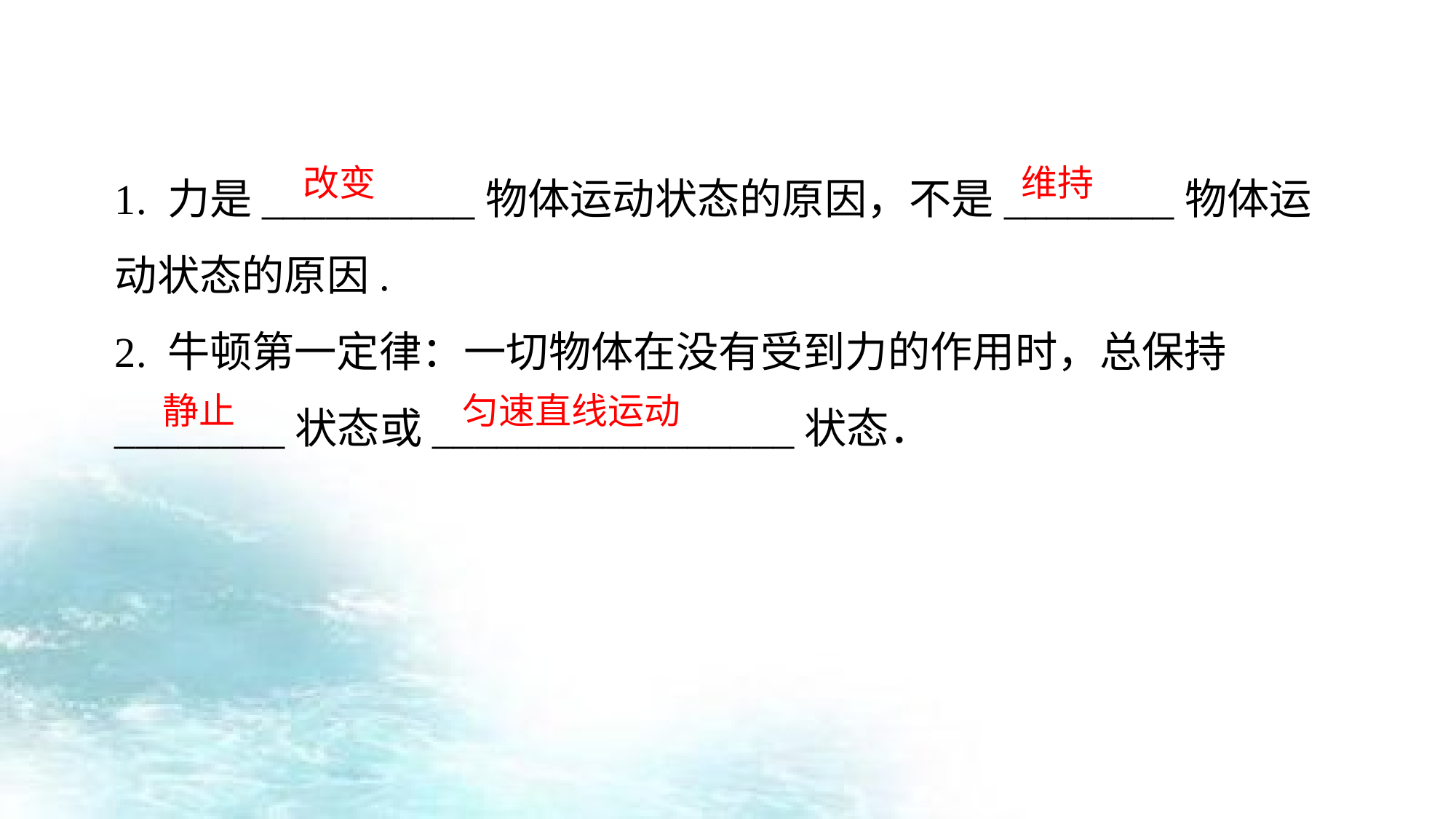

1. 力是__________物体运动状态的原因，不是________物体运动状态的原因.
2. 牛顿第一定律：一切物体在没有受到力的作用时，总保持________状态或_________________状态．
维持
改变
静止
匀速直线运动